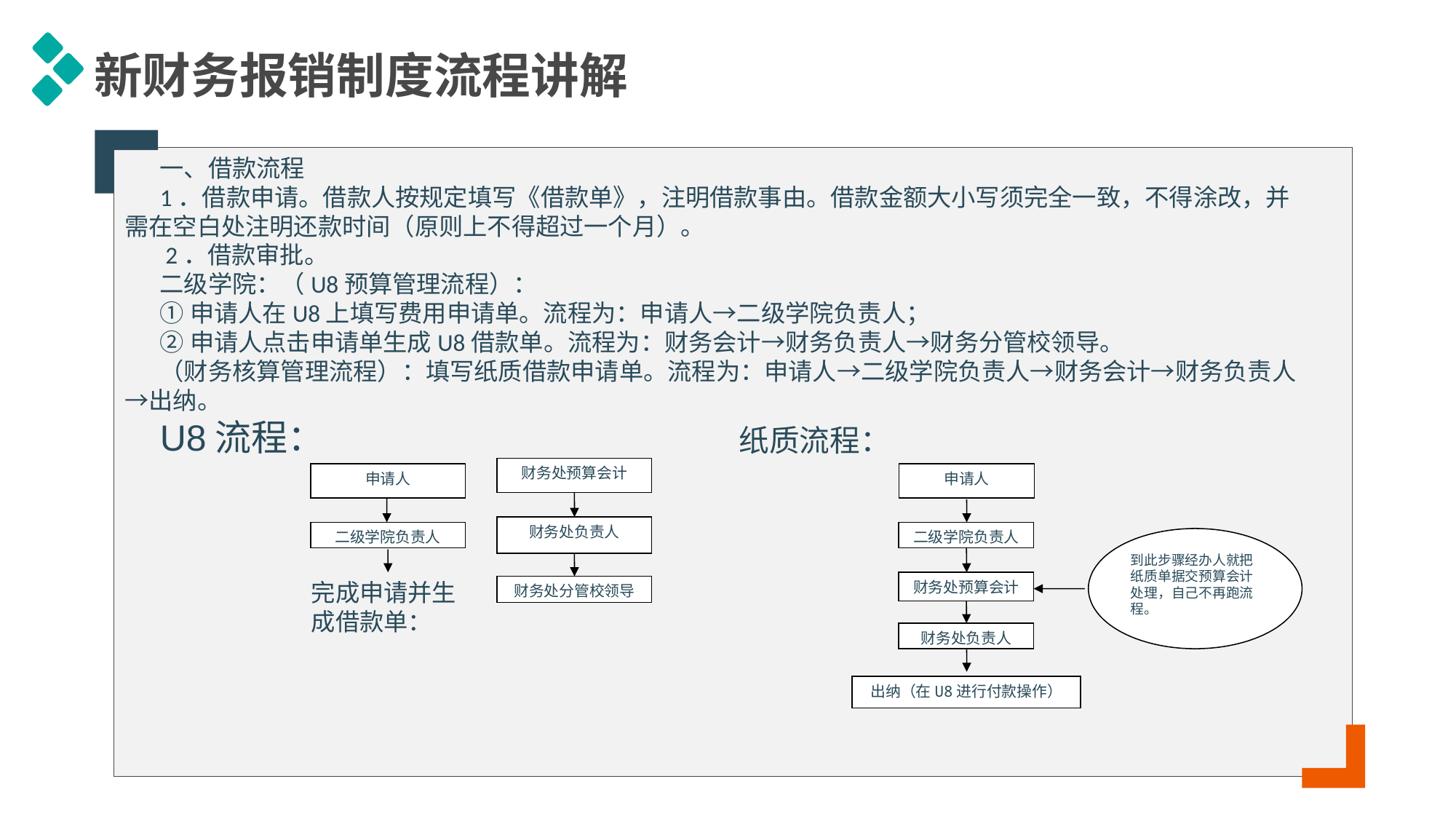

新财务报销制度流程讲解

一、借款流程
1．借款申请。借款人按规定填写《借款单》，注明借款事由。借款金额大小写须完全一致，不得涂改，并需在空白处注明还款时间（原则上不得超过一个月）。
 2．借款审批。
二级学院：（U8预算管理流程）：
①申请人在U8上填写费用申请单。流程为：申请人→二级学院负责人；
②申请人点击申请单生成U8借款单。流程为：财务会计→财务负责人→财务分管校领导。
（财务核算管理流程）：填写纸质借款申请单。流程为：申请人→二级学院负责人→财务会计→财务负责人→出纳。
U8流程：

纸质流程：
财务处预算会计
申请人
申请人

财务处负责人
二级学院负责人
二级学院负责人
到此步骤经办人就把纸质单据交预算会计处理，自己不再跑流程。

完成申请并生成借款单：
财务处预算会计
财务处分管校领导

财务处负责人

出纳（在U8进行付款操作）